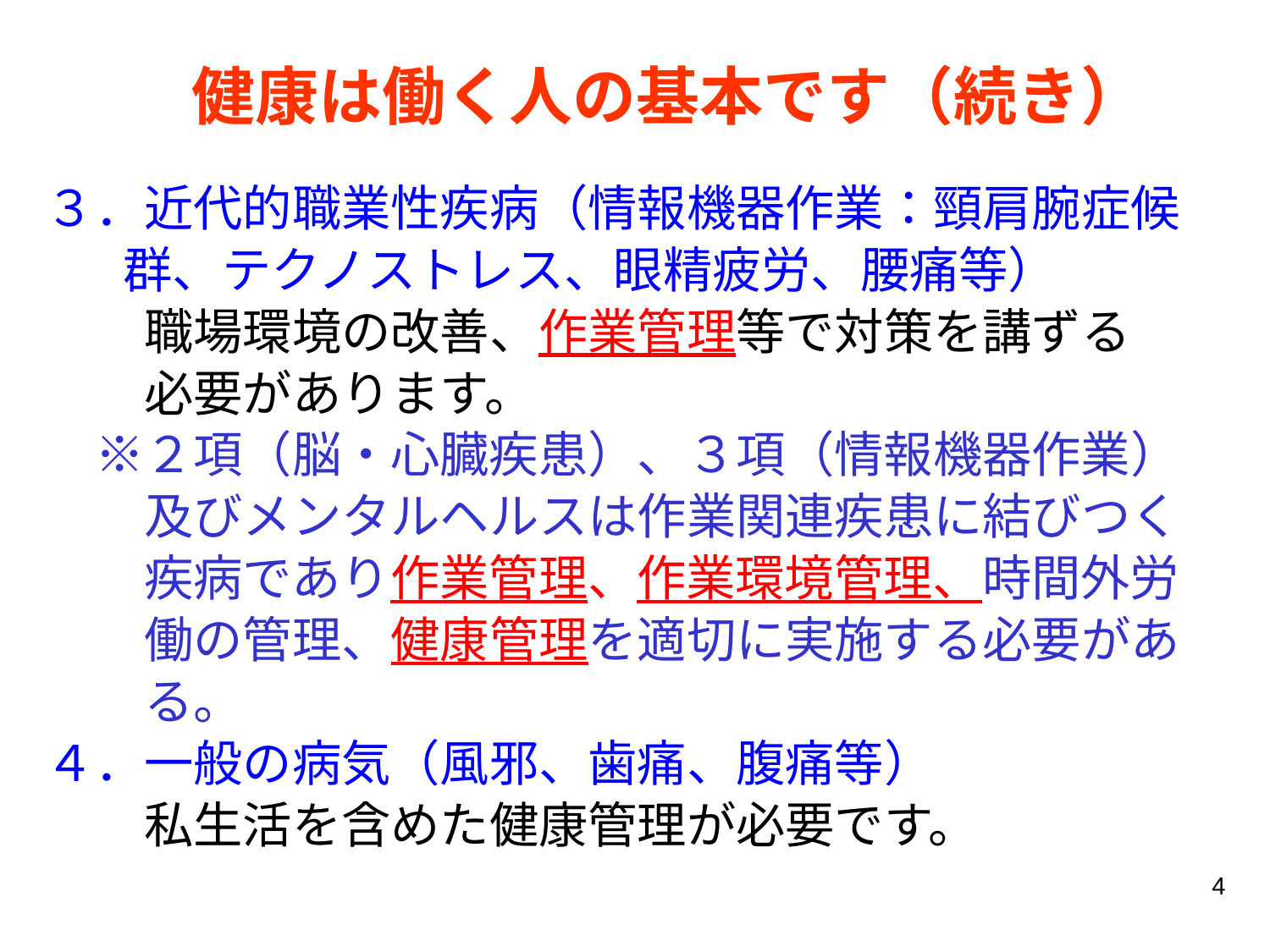

健康は働く人の基本です（続き）
３．近代的職業性疾病（情報機器作業：頸肩腕症候
      群、テクノストレス、眼精疲労、腰痛等）
　　職場環境の改善、作業管理等で対策を講ずる
　　必要があります。
　※２項（脳・心臓疾患）、３項（情報機器作業）
　　及びメンタルヘルスは作業関連疾患に結びつく
　　疾病であり作業管理、作業環境管理、時間外労
　　働の管理、健康管理を適切に実施する必要があ
　　る。
４．一般の病気（風邪、歯痛、腹痛等）
　　私生活を含めた健康管理が必要です。

4